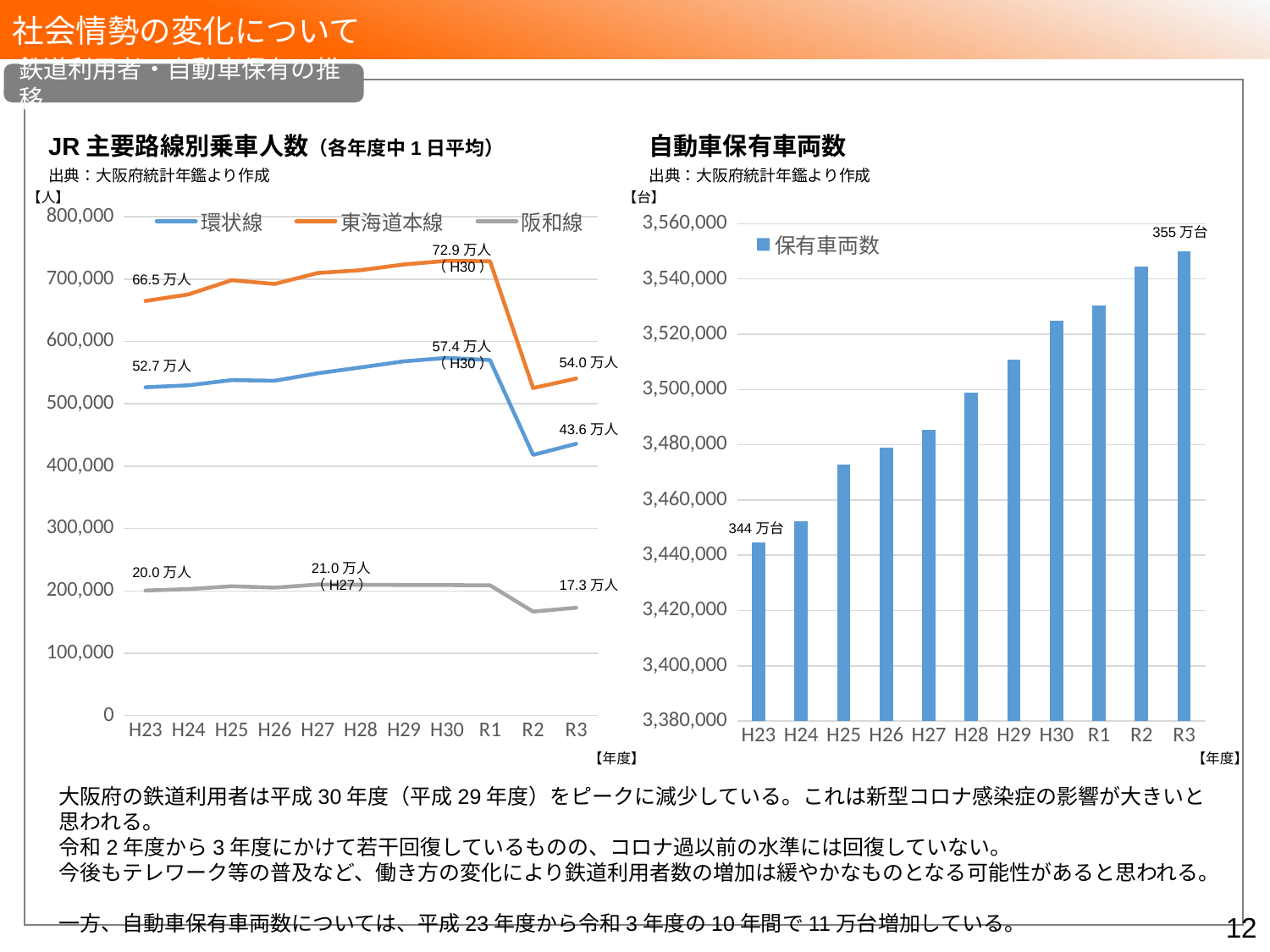

社会情勢の変化について
鉄道利用者・自動車保有の推移

JR主要路線別乗車人数（各年度中1日平均）
自動車保有車両数
出典：大阪府統計年鑑より作成
出典：大阪府統計年鑑より作成
【人】
【台】

### Chart

| Category | 環状線 | 東海道本線 | 阪和線 |
|---|---|---|---|
| H23 | 526587.0 | 664983.0 | 200544.0 |
| H24 | 529729.0 | 675493.0 | 202866.0 |
| H25 | 538071.0 | 698228.0 | 207430.0 |
| H26 | 537066.0 | 692229.0 | 205211.0 |
| H27 | 548951.0 | 709841.0 | 210189.0 |
| H28 | 558411.0 | 714337.0 | 209835.0 |
| H29 | 568206.0 | 723501.0 | 209446.0 |
| H30 | 573666.0 | 729366.0 | 209251.0 |
| R1 | 570238.0 | 728693.0 | 208850.0 |
| R2 | 418097.0 | 525309.0 | 166787.0 |
| R3 | 435978.0 | 540558.0 | 172970.0 |

### Chart

| Category | 保有車両数 |
|---|---|
| H23 | 3444803.0 |
| H24 | 3452437.0 |
| H25 | 3472708.0 |
| H26 | 3479031.0 |
| H27 | 3485475.0 |
| H28 | 3498863.0 |
| H29 | 3510840.0 |
| H30 | 3524980.0 |
| R1 | 3530482.0 |
| R2 | 3544435.0 |
| R3 | 3549966.0 |
355万台
72.9万人（H30）
66.5万人
57.4万人（H30）
54.0万人
52.7万人
43.6万人
344万台
21.0万人（H27）
20.0万人
17.3万人
【年度】
【年度】
大阪府の鉄道利用者は平成30年度（平成29年度）をピークに減少している。これは新型コロナ感染症の影響が大きいと思われる。
令和2年度から3年度にかけて若干回復しているものの、コロナ過以前の水準には回復していない。
今後もテレワーク等の普及など、働き方の変化により鉄道利用者数の増加は緩やかなものとなる可能性があると思われる。

一方、自動車保有車両数については、平成23年度から令和3年度の10年間で11万台増加している。
12